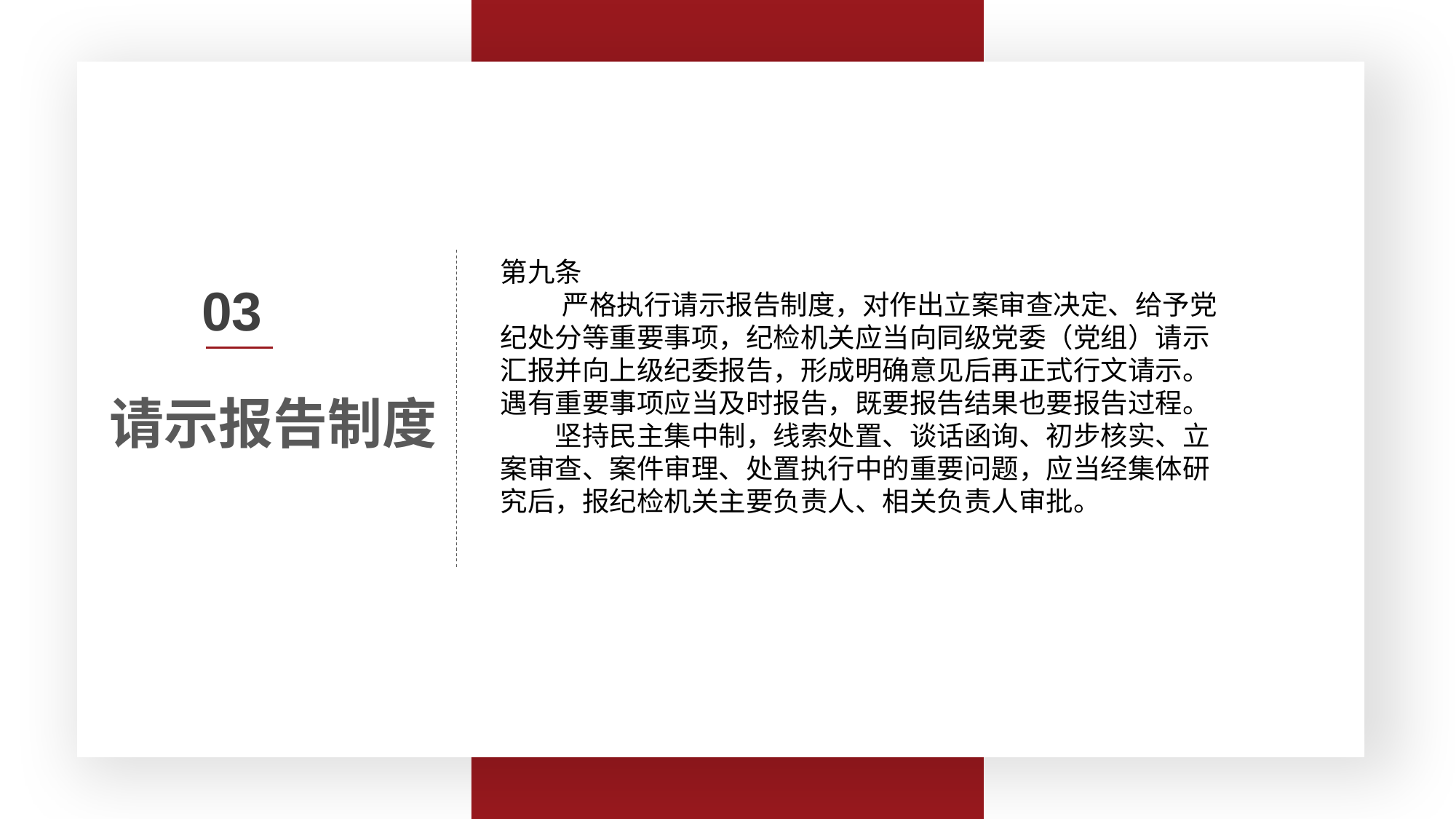

第三条 监督执纪工作应当遵循以下原则：
　　（一）坚持以习近平同志为核心的党中央集中统一领导，牢固树立政治意识、大局意识、核心意识、看齐意识，体现监督执纪的政治性，严守政治纪律和政治规矩；
　　（二）坚持纪律检查工作双重领导体制，监督执纪工作以上级纪委领导为主，线索处置、立案审查在向同级党委报告的同时必须向上级纪委报告；
　　（三）坚持以事实为依据，以党规党纪为准绳，把握政策、宽严相济，惩前毖后、治病救人；
　　（四）坚持信任不能代替监督，严格工作程序、有效管控风险点，强化对监督执纪各环节的监督制约。
请示报告制度

第九条
         严格执行请示报告制度，对作出立案审查决定、给予党纪处分等重要事项，纪检机关应当向同级党委（党组）请示汇报并向上级纪委报告，形成明确意见后再正式行文请示。遇有重要事项应当及时报告，既要报告结果也要报告过程。
　　坚持民主集中制，线索处置、谈话函询、初步核实、立案审查、案件审理、处置执行中的重要问题，应当经集体研究后，报纪检机关主要负责人、相关负责人审批。

03